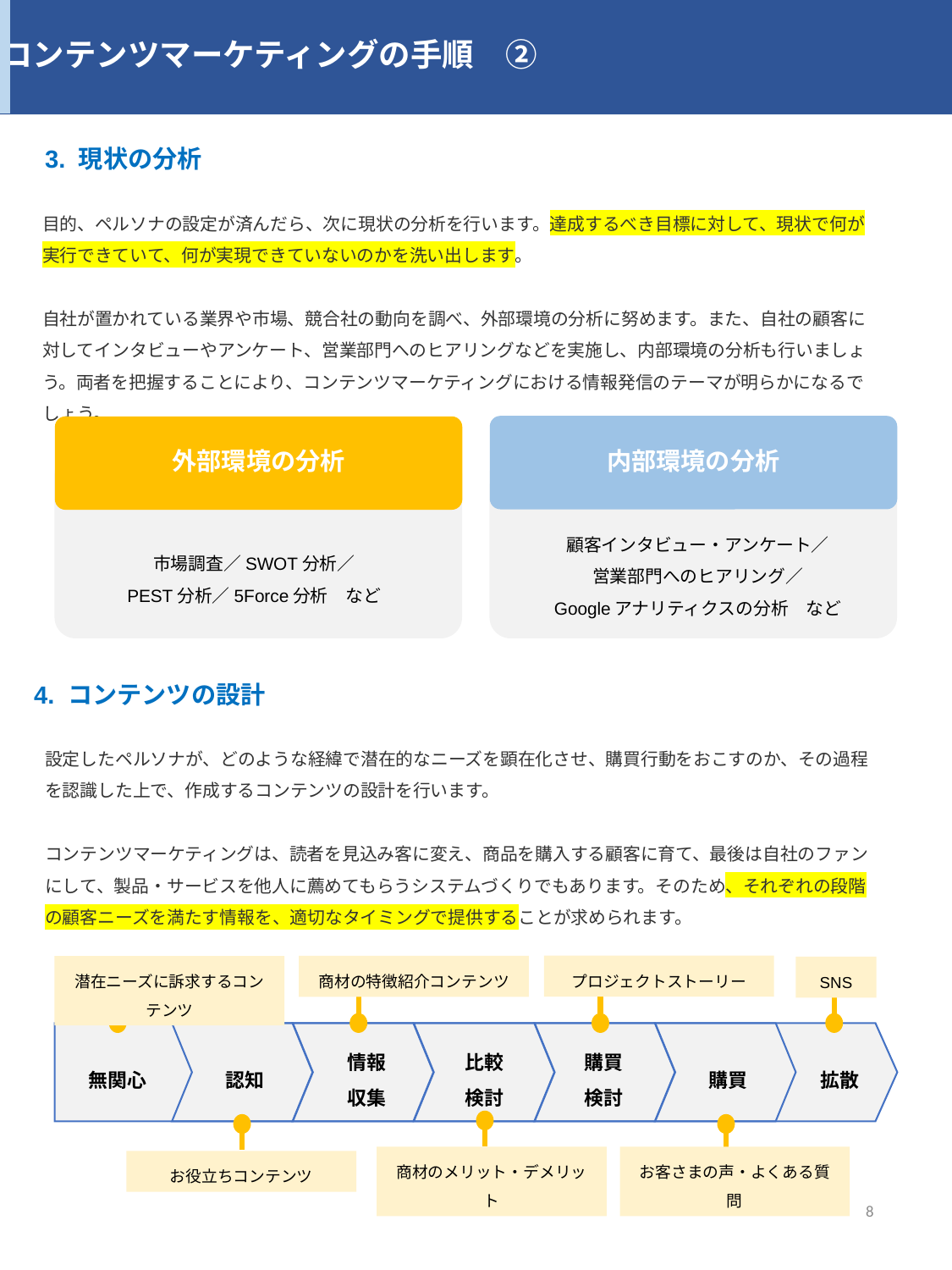

コンテンツマーケティングの手順　②
3. 現状の分析
目的、ペルソナの設定が済んだら、次に現状の分析を行います。達成するべき目標に対して、現状で何が実行できていて、何が実現できていないのかを洗い出します。

自社が置かれている業界や市場、競合社の動向を調べ、外部環境の分析に努めます。また、自社の顧客に対してインタビューやアンケート、営業部門へのヒアリングなどを実施し、内部環境の分析も行いましょう。両者を把握することにより、コンテンツマーケティングにおける情報発信のテーマが明らかになるでしょう。

内部環境の分析
外部環境の分析

顧客インタビュー・アンケート／
営業部門へのヒアリング／
Googleアナリティクスの分析　など
市場調査／SWOT分析／
PEST分析／5Force分析　など
4. コンテンツの設計
設定したペルソナが、どのような経緯で潜在的なニーズを顕在化させ、購買行動をおこすのか、その過程を認識した上で、作成するコンテンツの設計を行います。

コンテンツマーケティングは、読者を見込み客に変え、商品を購入する顧客に育て、最後は自社のファンにして、製品・サービスを他人に薦めてもらうシステムづくりでもあります。そのため、それぞれの段階の顧客ニーズを満たす情報を、適切なタイミングで提供することが求められます。
プロジェクトストーリー
商材の特徴紹介コンテンツ
潜在ニーズに訴求するコンテンツ
SNS

情報
収集
比較
検討
購買
検討
購買
拡散
無関心
認知

商材のメリット・デメリット
お客さまの声・よくある質問
お役立ちコンテンツ
8